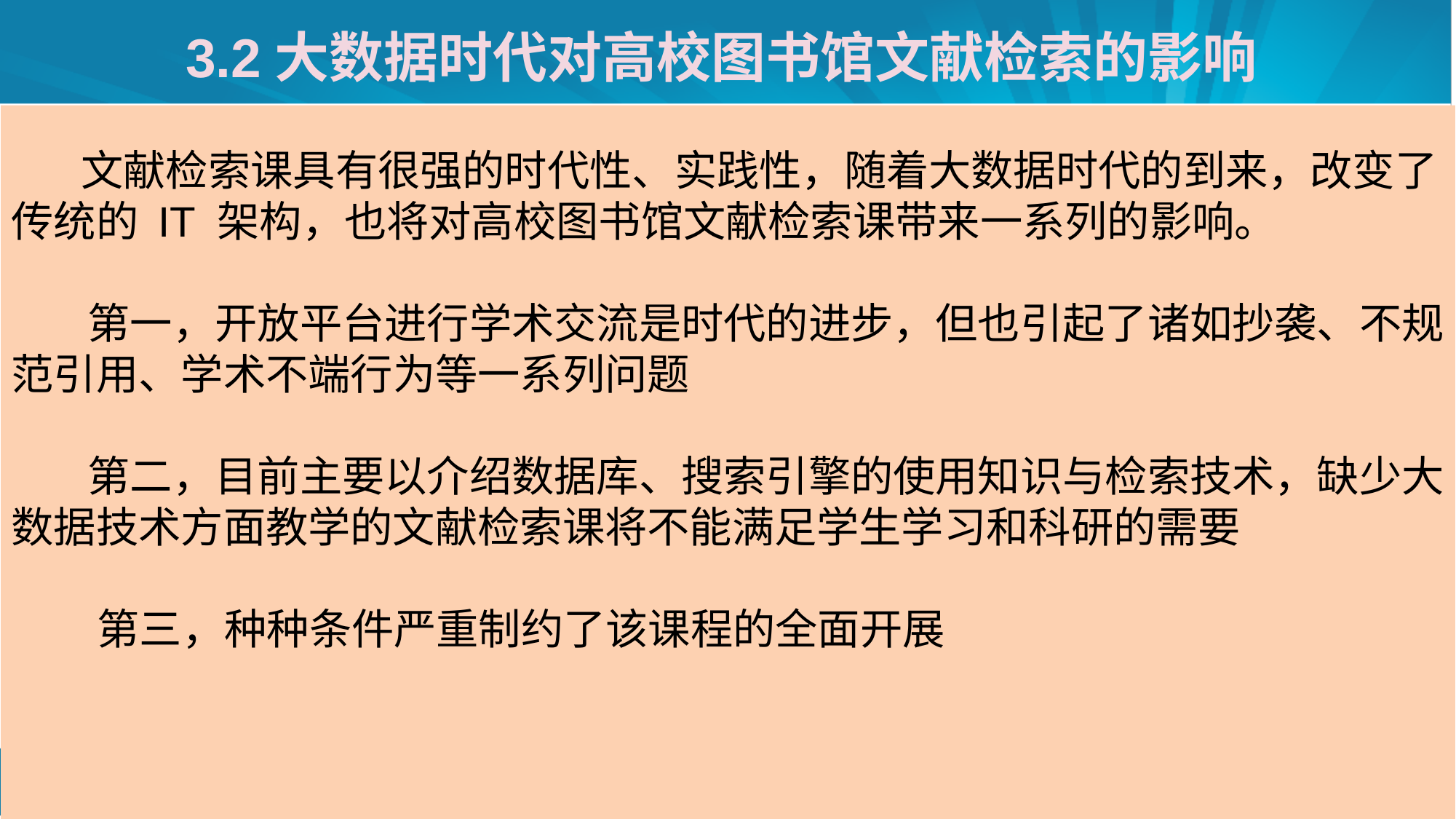

3.2大数据时代对高校图书馆文献检索的影响

　　文献检索课具有很强的时代性、实践性，随着大数据时代的到来，改变了传统的 IT 架构，也将对高校图书馆文献检索课带来一系列的影响。

       第一，开放平台进行学术交流是时代的进步，但也引起了诸如抄袭、不规范引用、学术不端行为等一系列问题

       第二，目前主要以介绍数据库、搜索引擎的使用知识与检索技术，缺少大数据技术方面教学的文献检索课将不能满足学生学习和科研的需要

        第三，种种条件严重制约了该课程的全面开展